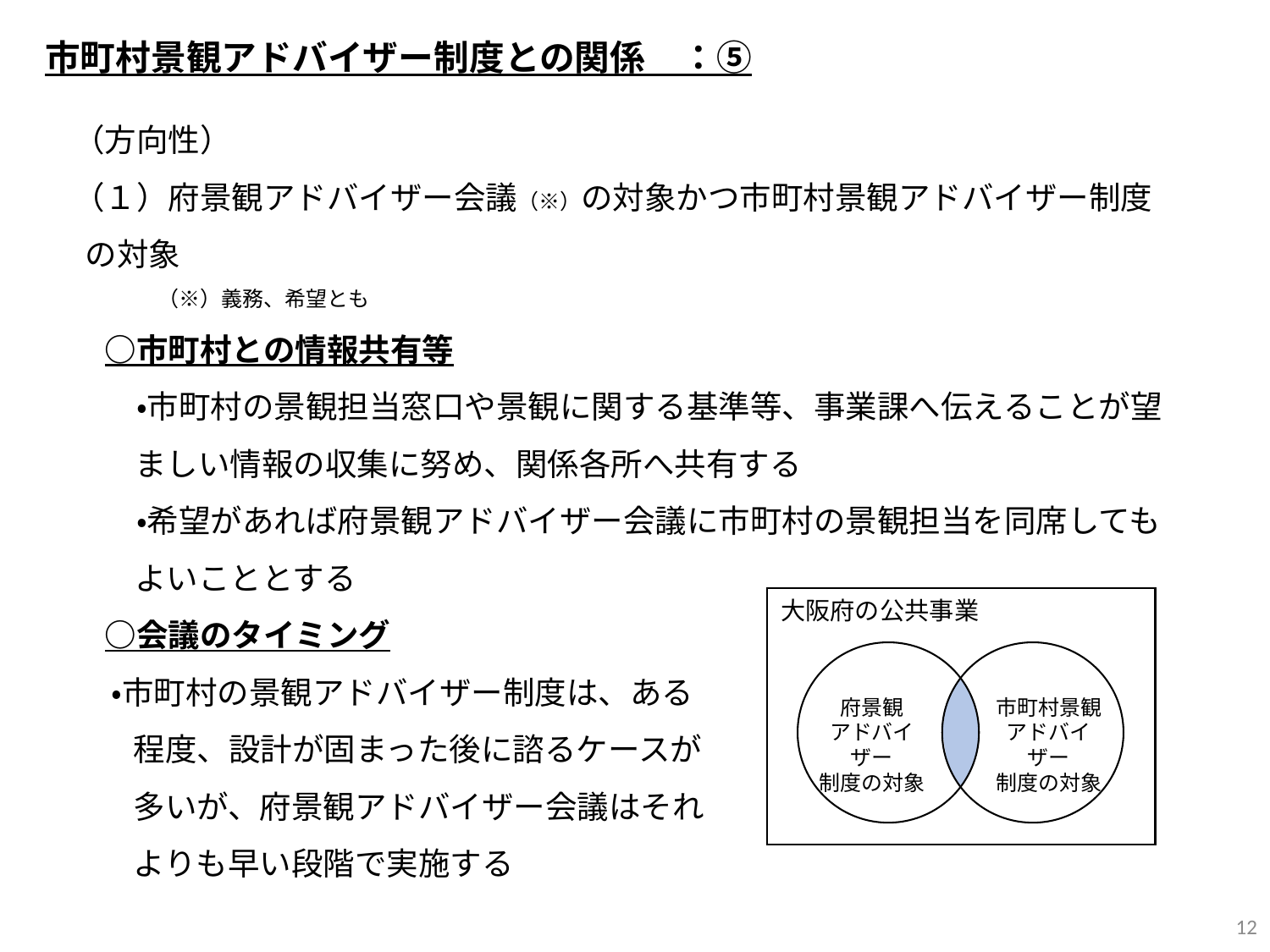

市町村景観アドバイザー制度との関係　：⑤
（方向性）
（１）府景観アドバイザー会議（※）の対象かつ市町村景観アドバイザー制度の対象
　　　　（※）義務、希望とも
　○市町村との情報共有等
　　・市町村の景観担当窓口や景観に関する基準等、事業課へ伝えることが望ましい情報の収集に努め、関係各所へ共有する
　　・希望があれば府景観アドバイザー会議に市町村の景観担当を同席してもよいこととする
　○会議のタイミング
・市町村の景観アドバイザー制度は、ある
  程度、設計が固まった後に諮るケースが
  多いが、府景観アドバイザー会議はそれ
  よりも早い段階で実施する

大阪府の公共事業

府景観
アドバイザー
制度の対象
市町村景観
アドバイザー
制度の対象
12